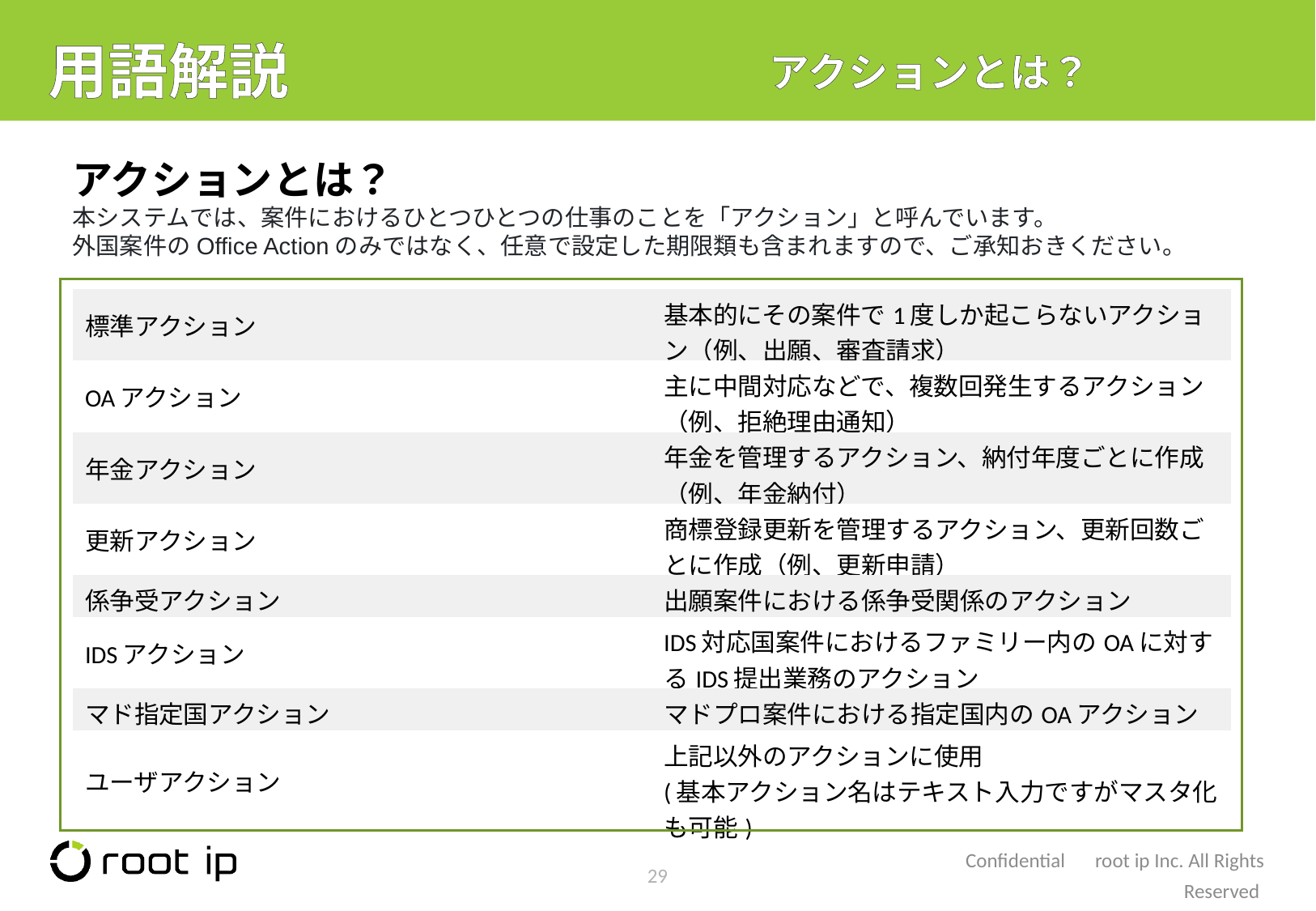

# 用語解説
アクションとは？
アクションとは？
本システムでは、案件におけるひとつひとつの仕事のことを「アクション」と呼んでいます。
外国案件のOffice Actionのみではなく、任意で設定した期限類も含まれますので、ご承知おきください。

| 標準アクション | 基本的にその案件で1度しか起こらないアクション（例、出願、審査請求） |
| --- | --- |
| OAアクション | 主に中間対応などで、複数回発生するアクション（例、拒絶理由通知） |
| 年金アクション | 年金を管理するアクション、納付年度ごとに作成（例、年金納付） |
| 更新アクション | 商標登録更新を管理するアクション、更新回数ごとに作成（例、更新申請） |
| 係争受アクション | 出願案件における係争受関係のアクション |
| IDSアクション | IDS対応国案件におけるファミリー内のOAに対するIDS提出業務のアクション |
| マド指定国アクション | マドプロ案件における指定国内のOAアクション |
| ユーザアクション | 上記以外のアクションに使用 (基本アクション名はテキスト入力ですがマスタ化も可能) |
29